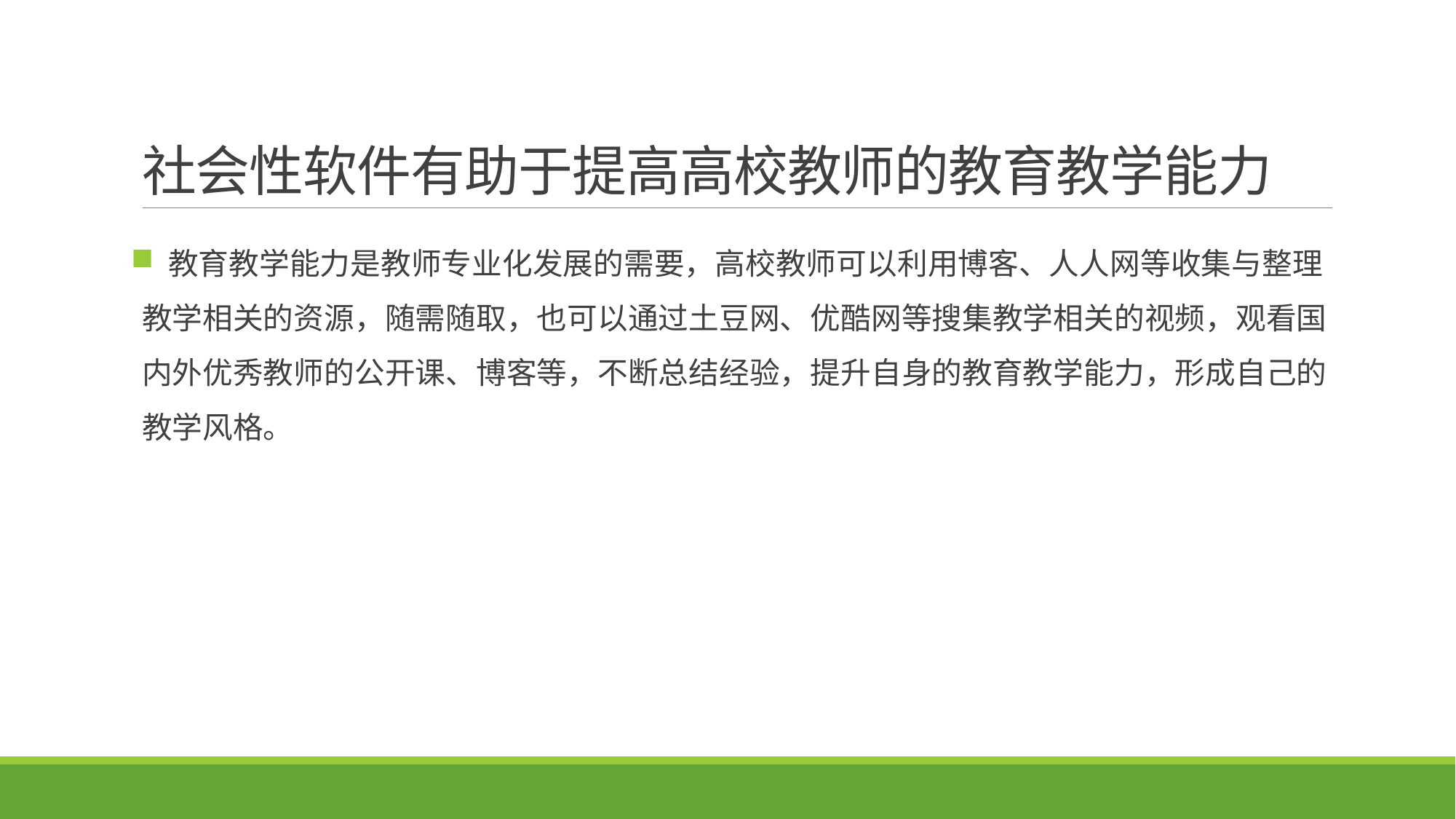

# 社会性软件有助于提高高校教师的教育教学能力
 教育教学能力是教师专业化发展的需要，高校教师可以利用博客、人人网等收集与整理教学相关的资源，随需随取，也可以通过土豆网、优酷网等搜集教学相关的视频，观看国内外优秀教师的公开课、博客等，不断总结经验，提升自身的教育教学能力，形成自己的教学风格。